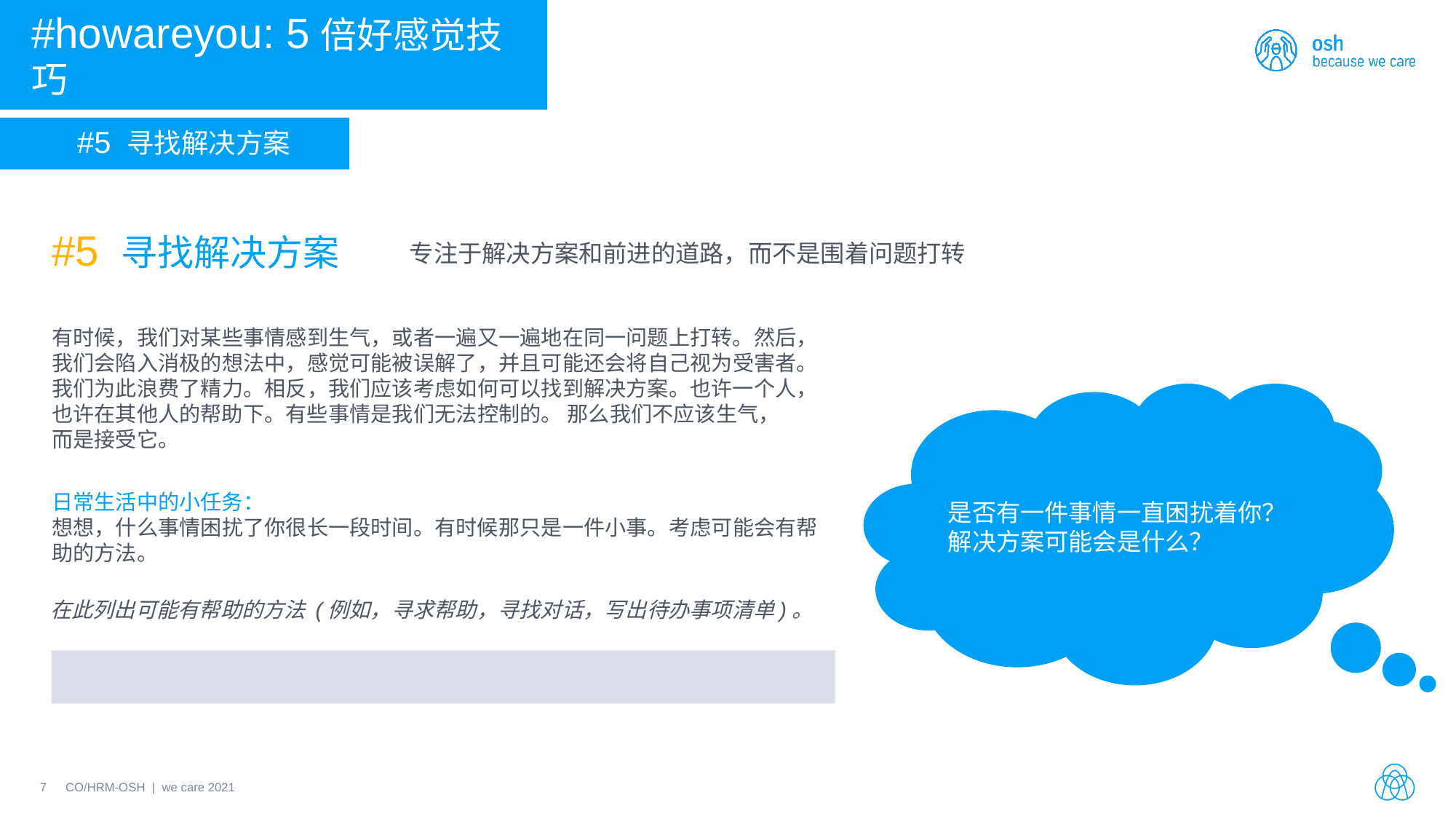

#howareyou: 5倍好感觉技巧
#5 寻找解决方案
#5 寻找解决方案
专注于解决方案和前进的道路，而不是围着问题打转
有时候，我们对某些事情感到生气，或者一遍又一遍地在同一问题上打转。然后，我们会陷入消极的想法中，感觉可能被误解了，并且可能还会将自己视为受害者。我们为此浪费了精力。相反，我们应该考虑如何可以找到解决方案。也许一个人，也许在其他人的帮助下。有些事情是我们无法控制的。 那么我们不应该生气，而是接受它。
是否有一件事情一直困扰着你？解决方案可能会是什么？
日常生活中的小任务：
想想，什么事情困扰了你很长一段时间。有时候那只是一件小事。考虑可能会有帮助的方法。
在此列出可能有帮助的方法 (例如，寻求帮助，寻找对话，写出待办事项清单)。